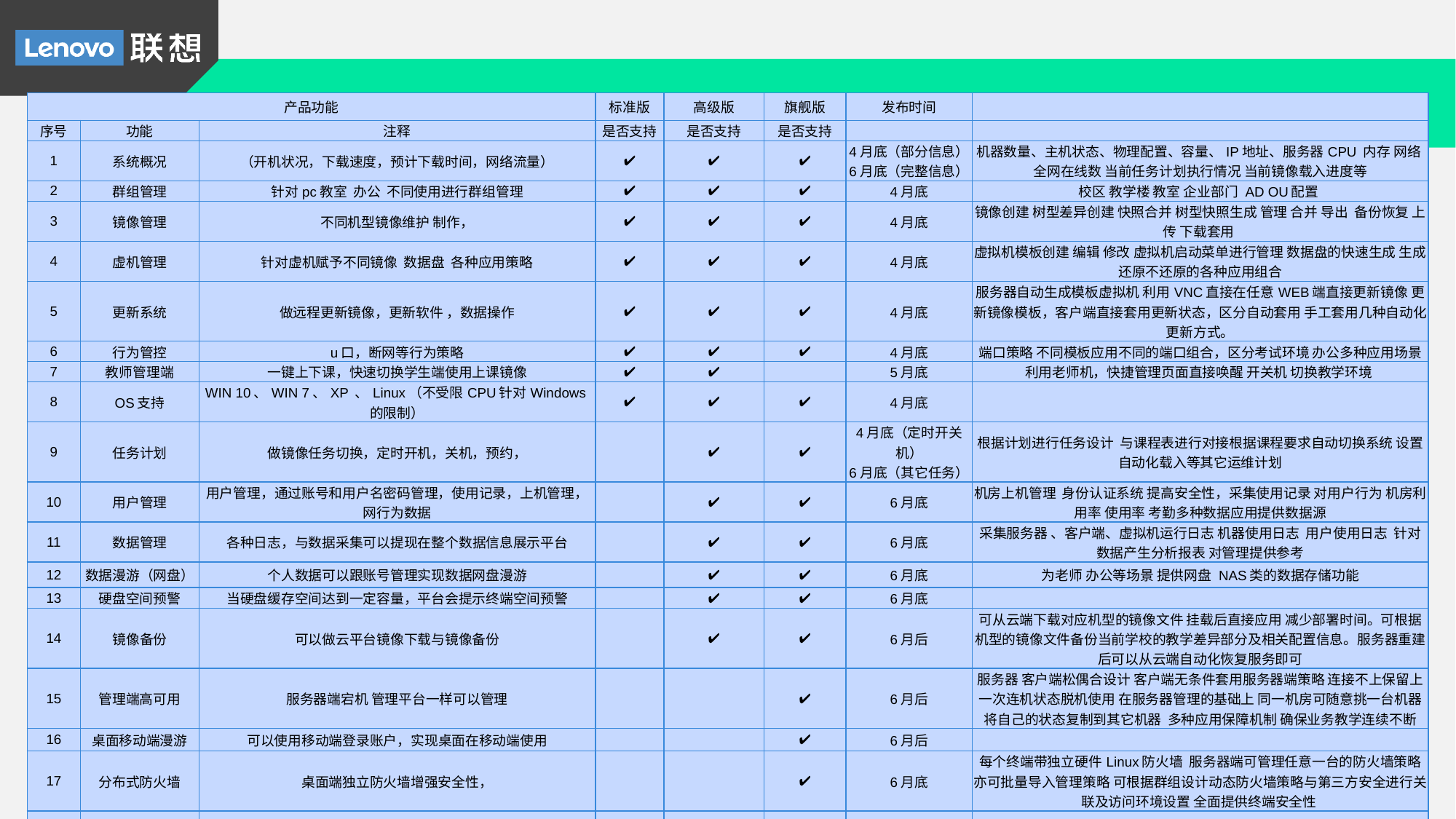

| 产品功能 |  |  | 标准版 | 高级版 | 旗舰版 | 发布时间 |  |
| --- | --- | --- | --- | --- | --- | --- | --- |
| 序号 | 功能 | 注释 | 是否支持 | 是否支持 | 是否支持 |  |  |
| 1 | 系统概况 | （开机状况，下载速度，预计下载时间，网络流量） | ✔ | ✔ | ✔ | 4月底（部分信息） 6月底（完整信息） | 机器数量、主机状态、物理配置、容量、IP地址、服务器CPU 内存 网络 全网在线数 当前任务计划执行情况 当前镜像载入进度等 |
| 2 | 群组管理 | 针对pc教室 办公 不同使用进行群组管理 | ✔ | ✔ | ✔ | 4月底 | 校区 教学楼 教室 企业部门 AD OU配置 |
| 3 | 镜像管理 | 不同机型镜像维护 制作， | ✔ | ✔ | ✔ | 4月底 | 镜像创建 树型差异创建 快照合并 树型快照生成 管理 合并 导出 备份恢复 上传 下载套用 |
| 4 | 虚机管理 | 针对虚机赋予不同镜像 数据盘 各种应用策略 | ✔ | ✔ | ✔ | 4月底 | 虚拟机模板创建 编辑 修改 虚拟机启动菜单进行管理 数据盘的快速生成 生成还原不还原的各种应用组合 |
| 5 | 更新系统 | 做远程更新镜像，更新软件 ，数据操作 | ✔ | ✔ | ✔ | 4月底 | 服务器自动生成模板虚拟机 利用VNC直接在任意WEB端直接更新镜像 更新镜像模板，客户端直接套用更新状态，区分自动套用 手工套用几种自动化更新方式。 |
| 6 | 行为管控 | u口，断网等行为策略 | ✔ | ✔ | ✔ | 4月底 | 端口策略 不同模板应用不同的端口组合，区分考试环境 办公多种应用场景 |
| 7 | 教师管理端 | 一键上下课，快速切换学生端使用上课镜像 | ✔ | ✔ |  | 5月底 | 利用老师机，快捷管理页面直接唤醒 开关机 切换教学环境 |
| 8 | OS支持 | WIN 10、WIN 7、XP 、Linux（不受限CPU针对Windows的限制） | ✔ | ✔ | ✔ | 4月底 |  |
| 9 | 任务计划 | 做镜像任务切换，定时开机，关机，预约， |  | ✔ | ✔ | 4月底（定时开关机） 6月底（其它任务） | 根据计划进行任务设计 与课程表进行对接根据课程要求自动切换系统 设置自动化载入等其它运维计划 |
| 10 | 用户管理 | 用户管理，通过账号和用户名密码管理，使用记录，上机管理，网行为数据 |  | ✔ | ✔ | 6月底 | 机房上机管理 身份认证系统 提高安全性，采集使用记录 对用户行为 机房利用率 使用率 考勤多种数据应用提供数据源 |
| 11 | 数据管理 | 各种日志，与数据采集可以提现在整个数据信息展示平台 |  | ✔ | ✔ | 6月底 | 采集服务器 、客户端、虚拟机运行日志 机器使用日志 用户使用日志 针对数据产生分析报表 对管理提供参考 |
| 12 | 数据漫游（网盘） | 个人数据可以跟账号管理实现数据网盘漫游 |  | ✔ | ✔ | 6月底 | 为老师 办公等场景 提供网盘 NAS类的数据存储功能 |
| 13 | 硬盘空间预警 | 当硬盘缓存空间达到一定容量，平台会提示终端空间预警 |  | ✔ | ✔ | 6月底 |  |
| 14 | 镜像备份 | 可以做云平台镜像下载与镜像备份 |  | ✔ | ✔ | 6月后 | 可从云端下载对应机型的镜像文件 挂载后直接应用 减少部署时间。可根据机型的镜像文件备份当前学校的教学差异部分及相关配置信息。服务器重建后可以从云端自动化恢复服务即可 |
| 15 | 管理端高可用 | 服务器端宕机 管理平台一样可以管理 |  |  | ✔ | 6月后 | 服务器 客户端松偶合设计 客户端无条件套用服务器端策略 连接不上保留上一次连机状态脱机使用 在服务器管理的基础上 同一机房可随意挑一台机器将自己的状态复制到其它机器 多种应用保障机制 确保业务教学连续不断 |
| 16 | 桌面移动端漫游 | 可以使用移动端登录账户，实现桌面在移动端使用 |  |  | ✔ | 6月后 |  |
| 17 | 分布式防火墙 | 桌面端独立防火墙增强安全性， |  |  | ✔ | 6月底 | 每个终端带独立硬件Linux防火墙 服务器端可管理任意一台的防火墙策略 亦可批量导入管理策略 可根据群组设计动态防火墙策略与第三方安全进行关联及访问环境设置 全面提供终端安全性 |
| 18 | 盘网双待 | 保证业务系统使用的连续性 |  |  | ✔ | 6月后 |  |
| 19 | 桌面端双硬盘热备 | 实现pc端双盘缓存系统双硬盘热备，坏掉一块盘可以起另外一块硬盘备份系统，本地数据不丢失。（专门针对联想双硬盘机型销售） |  |  | ✔ | 6月底 |  |